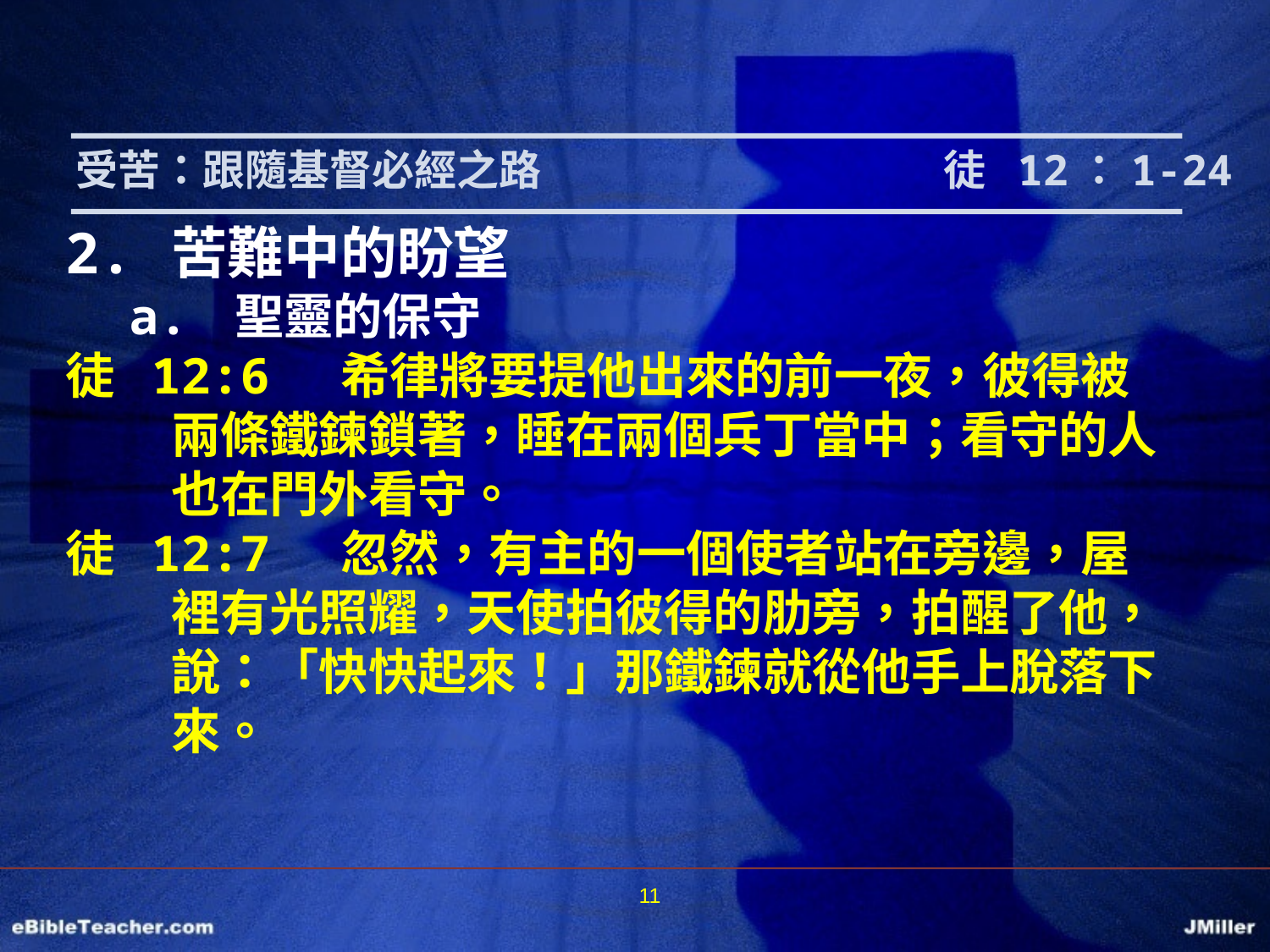

受苦：跟隨基督必經之路			     徒 12：1-24
2.	苦難中的盼望
a.	聖靈的保守
徒 12:6  希律將要提他出來的前一夜，彼得被兩條鐵鍊鎖著，睡在兩個兵丁當中；看守的人也在門外看守。
徒 12:7  忽然，有主的一個使者站在旁邊，屋裡有光照耀，天使拍彼得的肋旁，拍醒了他，說：「快快起來！」那鐵鍊就從他手上脫落下來。